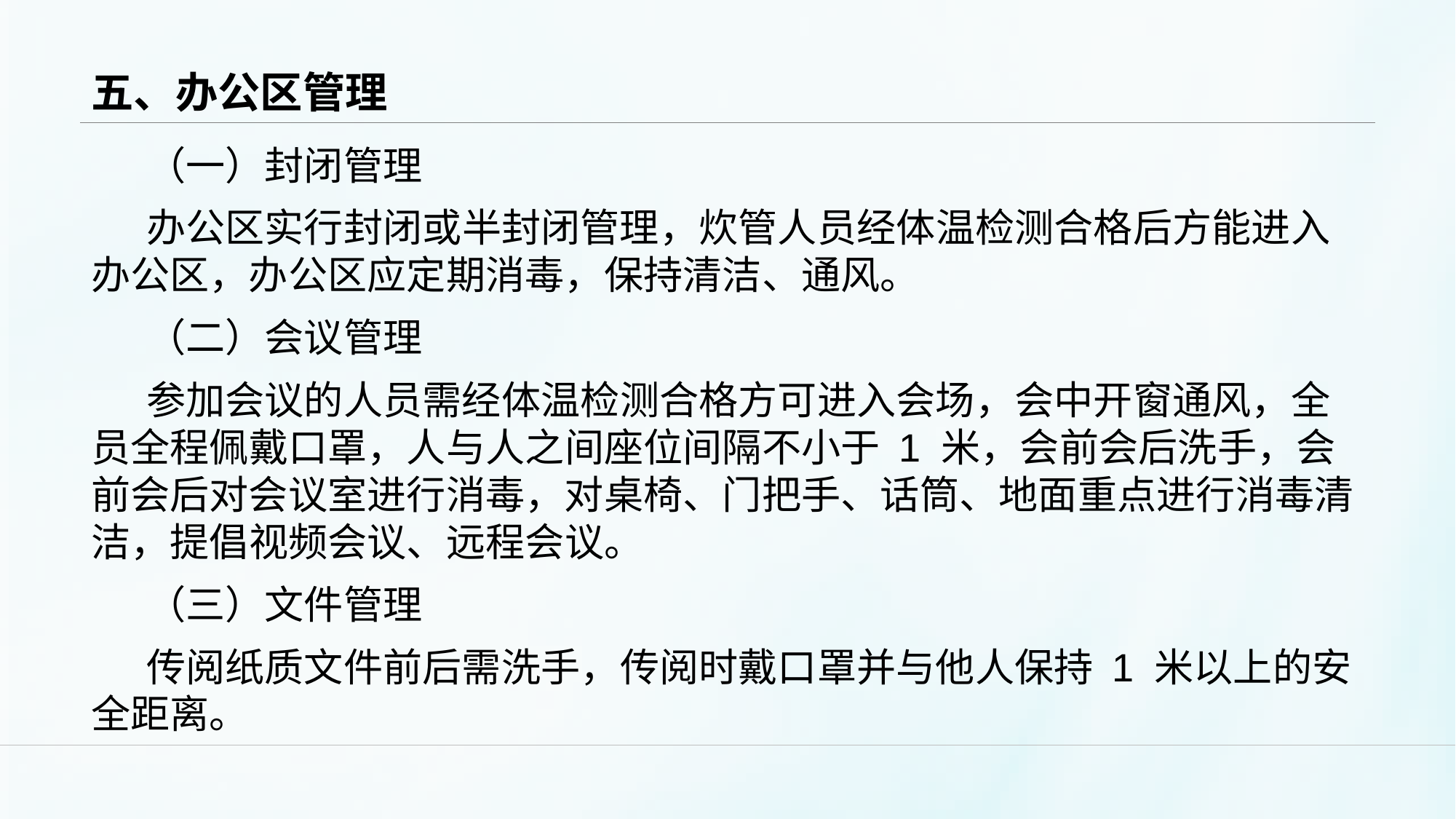

# 五、办公区管理
（一）封闭管理
办公区实行封闭或半封闭管理，炊管人员经体温检测合格后方能进入办公区，办公区应定期消毒，保持清洁、通风。
（二）会议管理
参加会议的人员需经体温检测合格方可进入会场，会中开窗通风，全员全程佩戴口罩，人与人之间座位间隔不小于 1 米，会前会后洗手，会前会后对会议室进行消毒，对桌椅、门把手、话筒、地面重点进行消毒清洁，提倡视频会议、远程会议。
（三）文件管理
传阅纸质文件前后需洗手，传阅时戴口罩并与他人保持 1 米以上的安全距离。